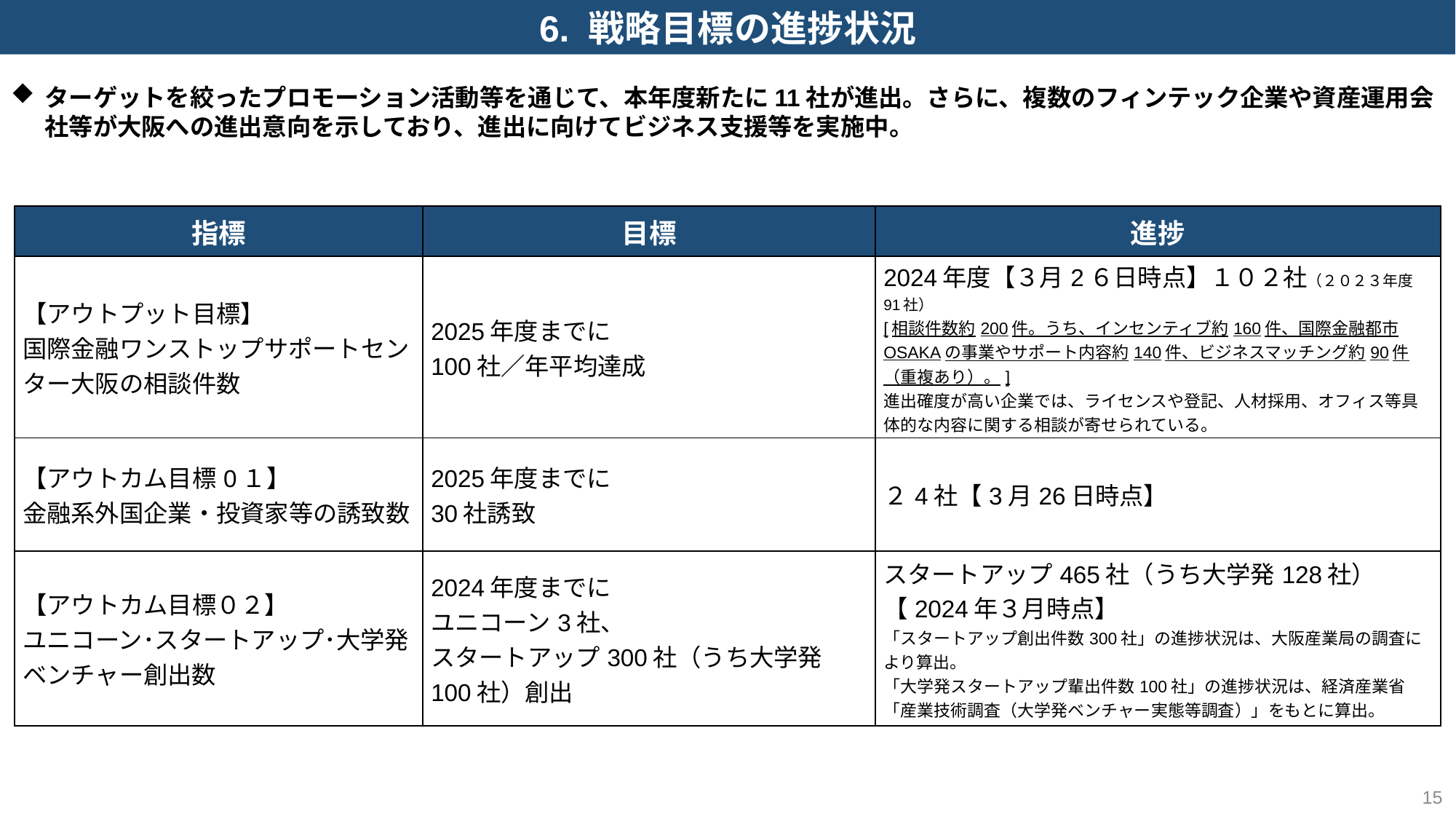

6. 戦略目標の進捗状況
ターゲットを絞ったプロモーション活動等を通じて、本年度新たに11社が進出。さらに、複数のフィンテック企業や資産運用会社等が大阪への進出意向を示しており、進出に向けてビジネス支援等を実施中。
| 指標 | 目標 | 進捗 |
| --- | --- | --- |
| 【アウトプット目標】 国際金融ワンストップサポートセンター大阪の相談件数 | 2025年度までに 100社／年平均達成 | 2024年度【３月2６日時点】１０２社（２０２３年度91社） [相談件数約200件。うち、インセンティブ約160件、国際金融都市OSAKAの事業やサポート内容約140件、ビジネスマッチング約90件（重複あり）。] 進出確度が高い企業では、ライセンスや登記、人材採用、オフィス等具体的な内容に関する相談が寄せられている。 |
| 【アウトカム目標0１】 金融系外国企業・投資家等の誘致数 | 2025年度までに 30社誘致 | ２4社【3月26日時点】 |
| 【アウトカム目標０２】 ユニコーン･スタートアップ･大学発 ベンチャー創出数 | 2024年度までに ユニコーン3社、 スタートアップ300社（うち大学発100社）創出 | スタートアップ465社（うち大学発128社） 【2024年３月時点】 「スタートアップ創出件数300社」の進捗状況は、大阪産業局の調査により算出。 「大学発スタートアップ輩出件数100社」の進捗状況は、経済産業省「産業技術調査（大学発ベンチャー実態等調査）」をもとに算出。 |
15